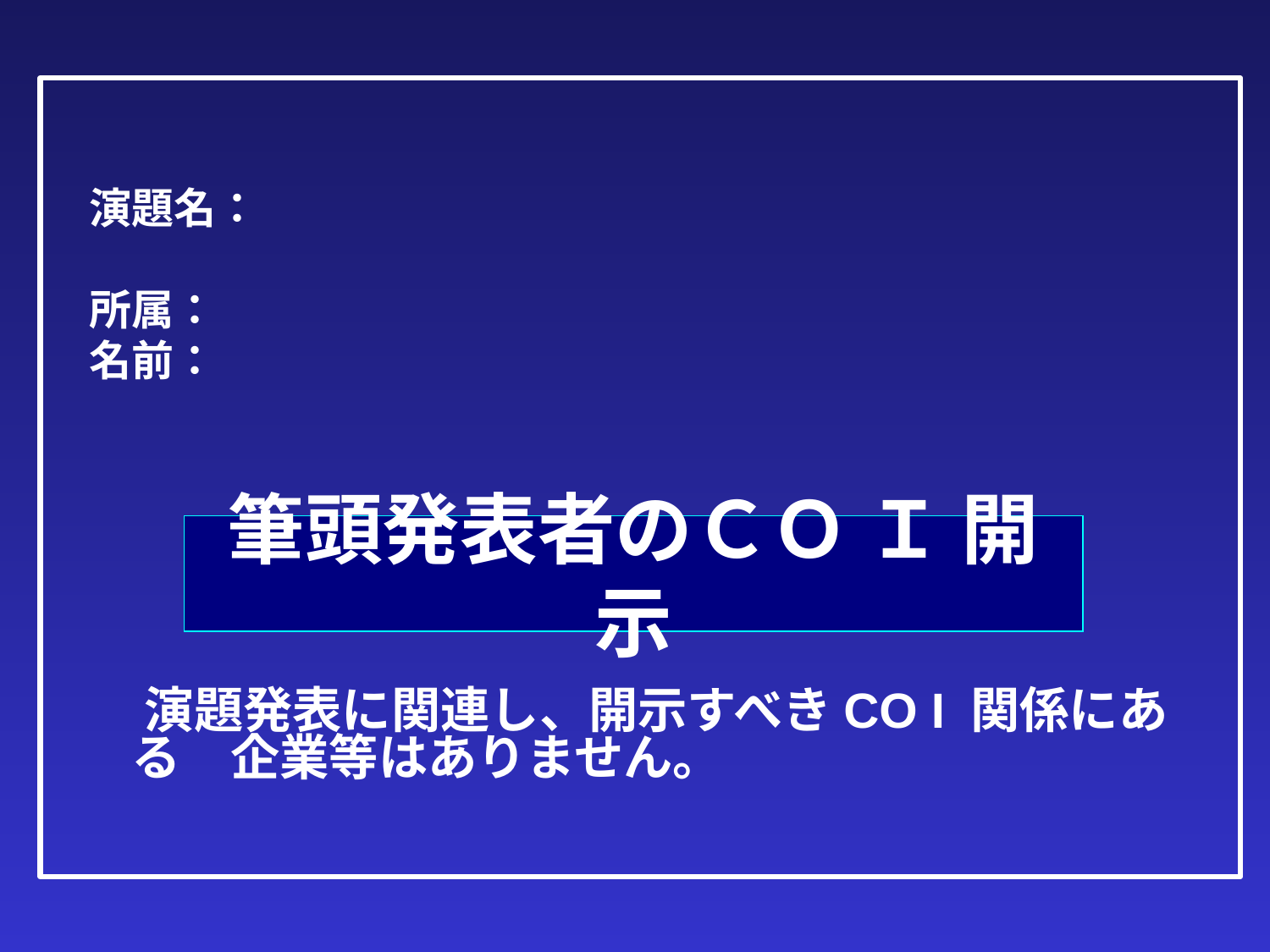

演題名：

所属：
名前：
# 筆頭発表者のＣＯ Ｉ 開示

　 演題発表に関連し、開示すべきCO I 関係にある　企業等はありません。